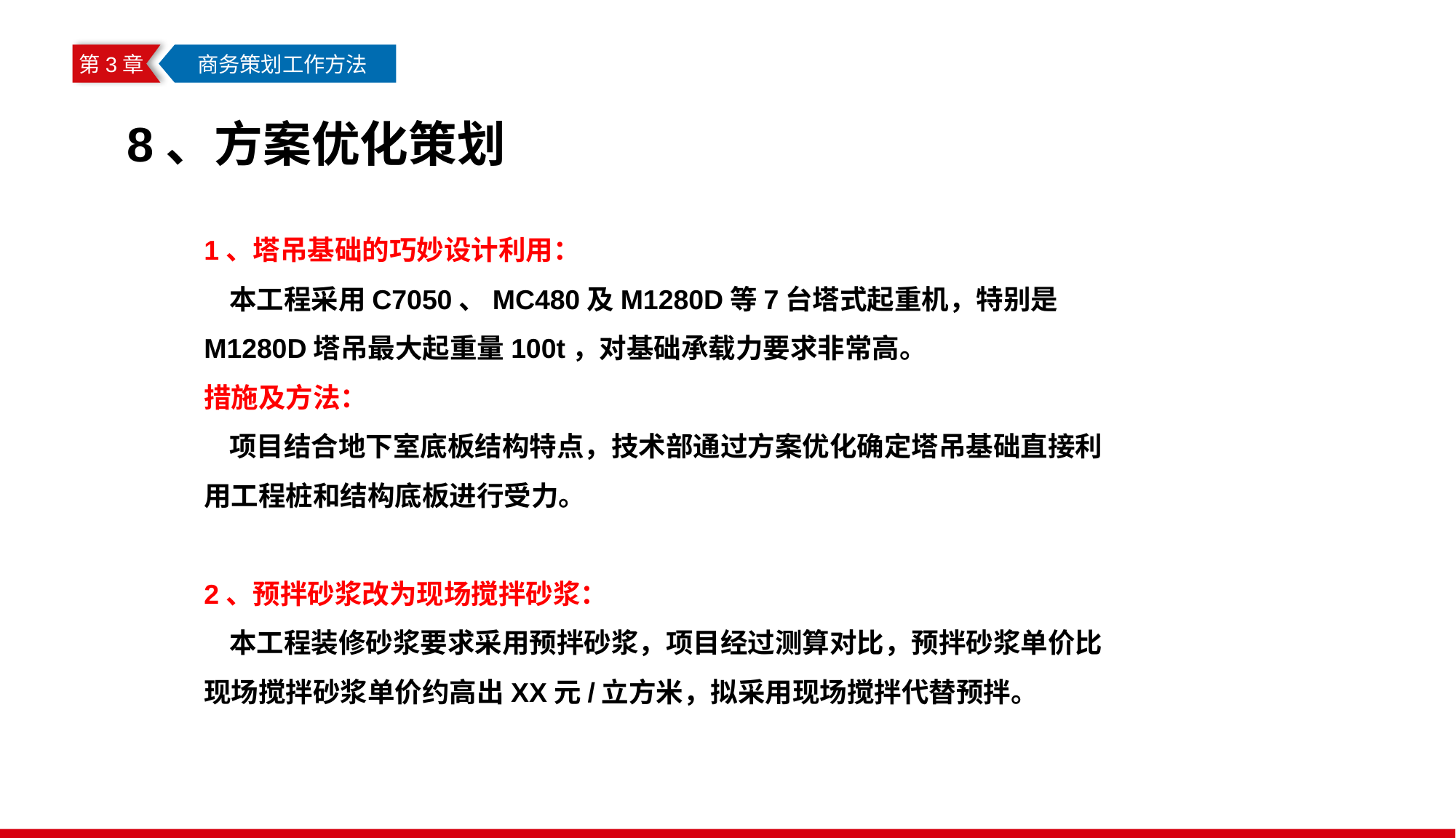

第3章
    商务策划工作方法
8、方案优化策划
1、塔吊基础的巧妙设计利用：
   本工程采用C7050、MC480及M1280D等7台塔式起重机，特别是M1280D塔吊最大起重量100t，对基础承载力要求非常高。
措施及方法：
   项目结合地下室底板结构特点，技术部通过方案优化确定塔吊基础直接利用工程桩和结构底板进行受力。

2、预拌砂浆改为现场搅拌砂浆：
   本工程装修砂浆要求采用预拌砂浆，项目经过测算对比，预拌砂浆单价比现场搅拌砂浆单价约高出XX元/立方米，拟采用现场搅拌代替预拌。